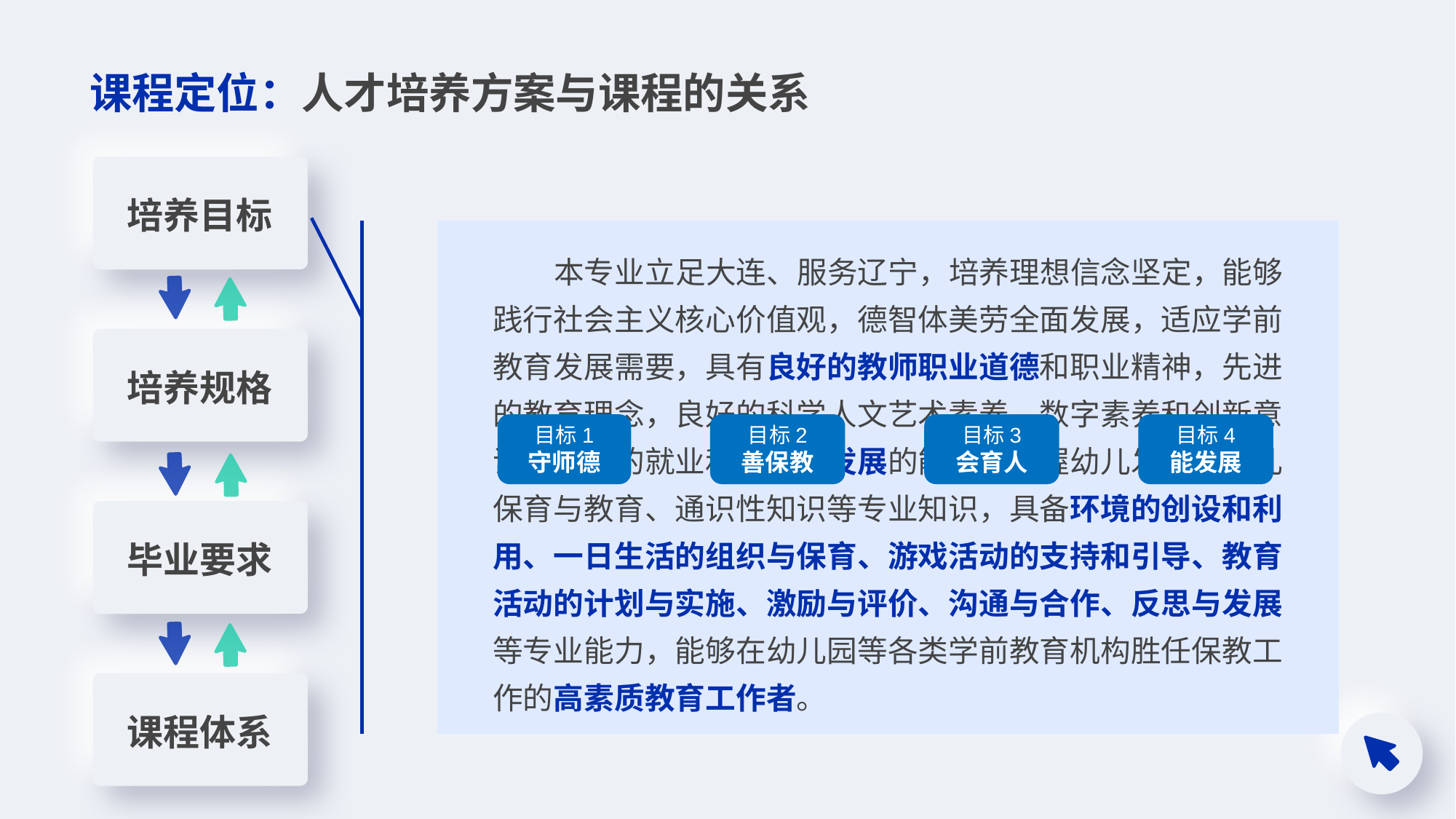

# 课程定位：人才培养方案与课程的关系

培养目标

        本专业立足大连、服务辽宁，培养理想信念坚定，能够践行社会主义核心价值观，德智体美劳全面发展，适应学前教育发展需要，具有良好的教师职业道德和职业精神，先进的教育理念，良好的科学人文艺术素养、数字素养和创新意识，较强的就业和可持续发展的能力，掌握幼儿发展、幼儿保育与教育、通识性知识等专业知识，具备环境的创设和利用、一日生活的组织与保育、游戏活动的支持和引导、教育活动的计划与实施、激励与评价、沟通与合作、反思与发展等专业能力，能够在幼儿园等各类学前教育机构胜任保教工作的高素质教育工作者。

培养规格
目标1
守师德
目标2
善保教
目标3
会育人
目标4
能发展

毕业要求

课程体系